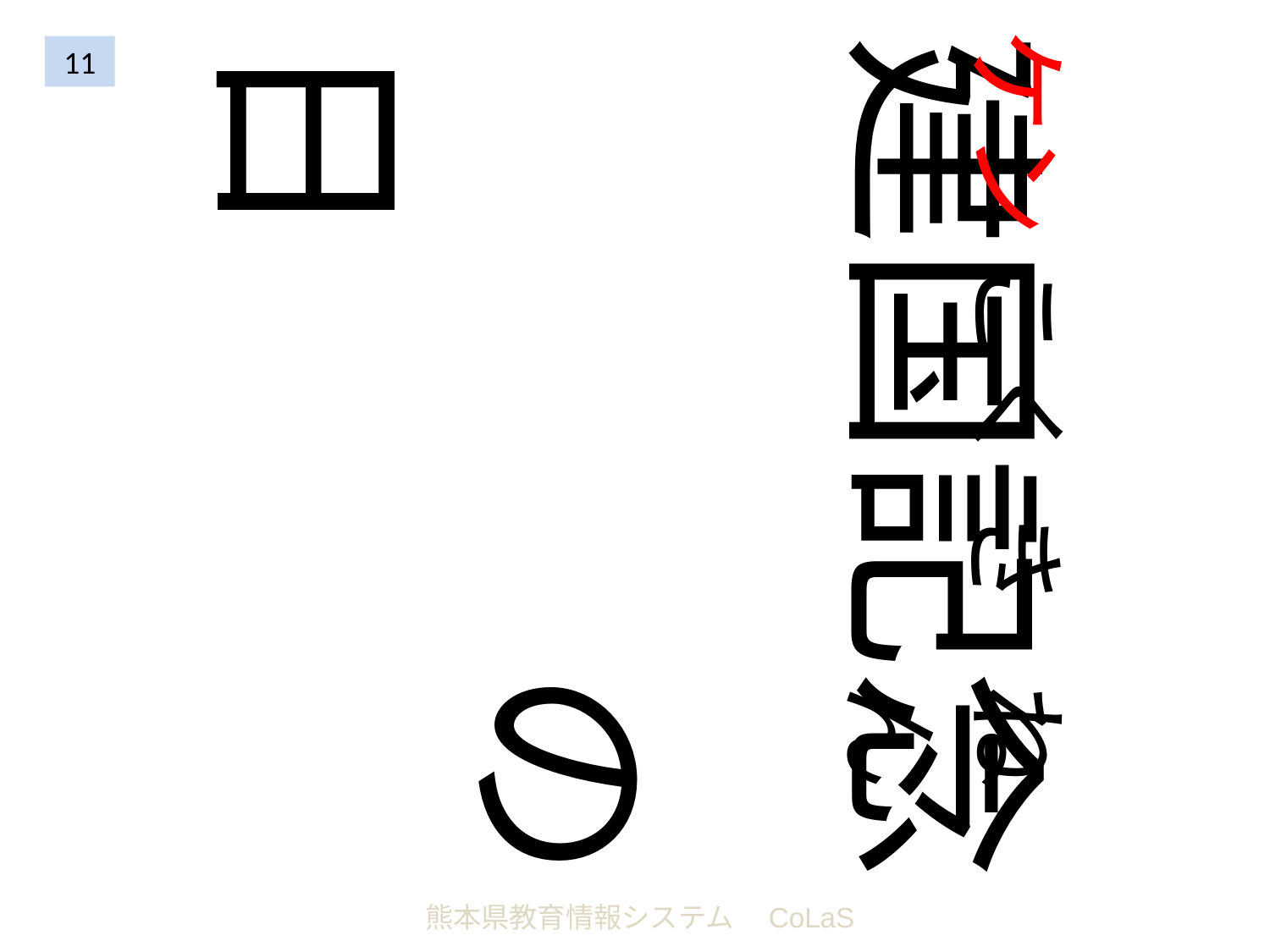

ケン
建国記念

　　　の日
11
こく
き
ねん